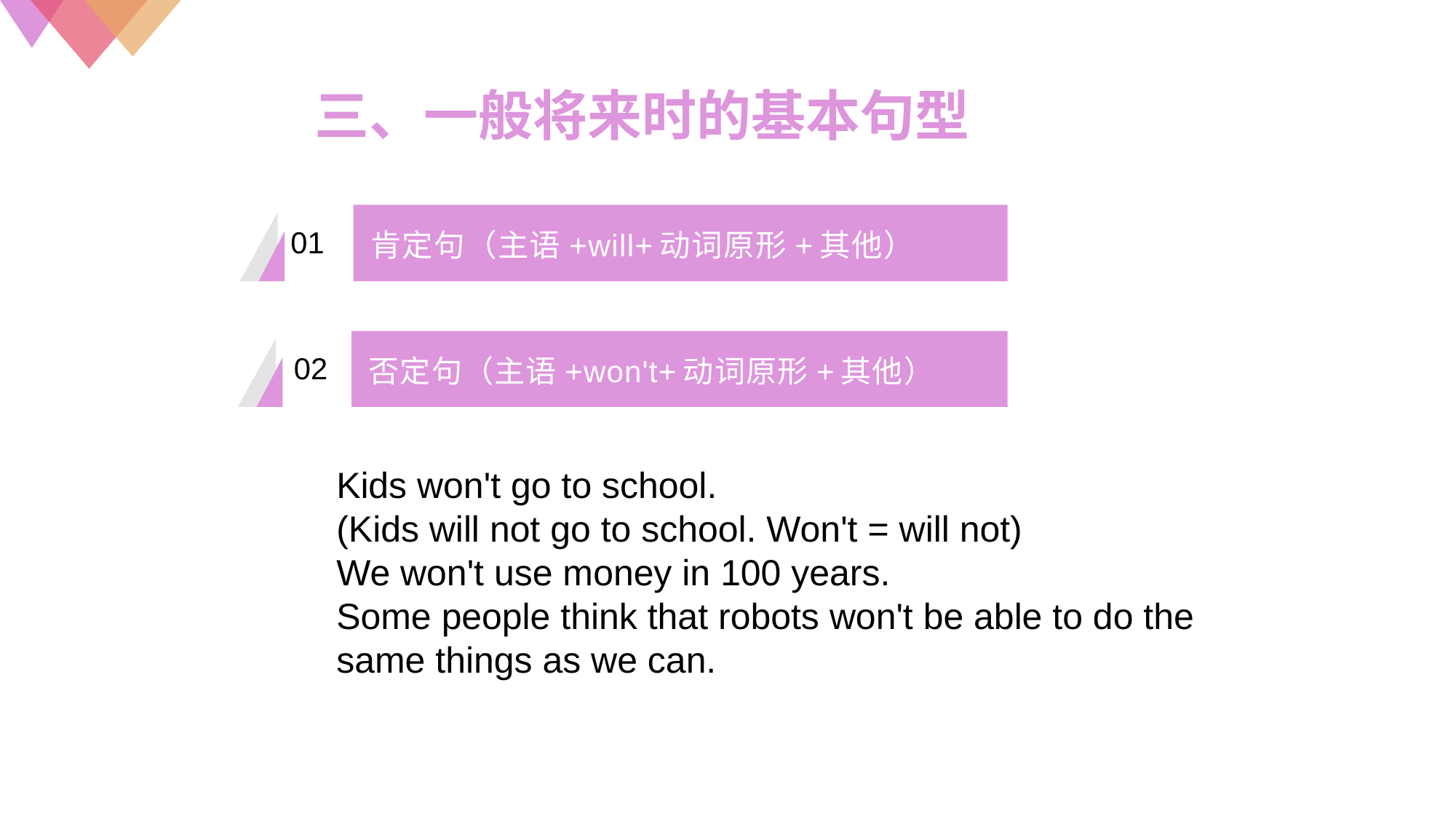

三、一般将来时的基本句型
肯定句（主语+will+动词原形+其他）
01

否定句（主语+won't+动词原形+其他）
02

Kids won't go to school.
(Kids will not go to school. Won't = will not)
We won't use money in 100 years.
Some people think that robots won't be able to do the same things as we can.